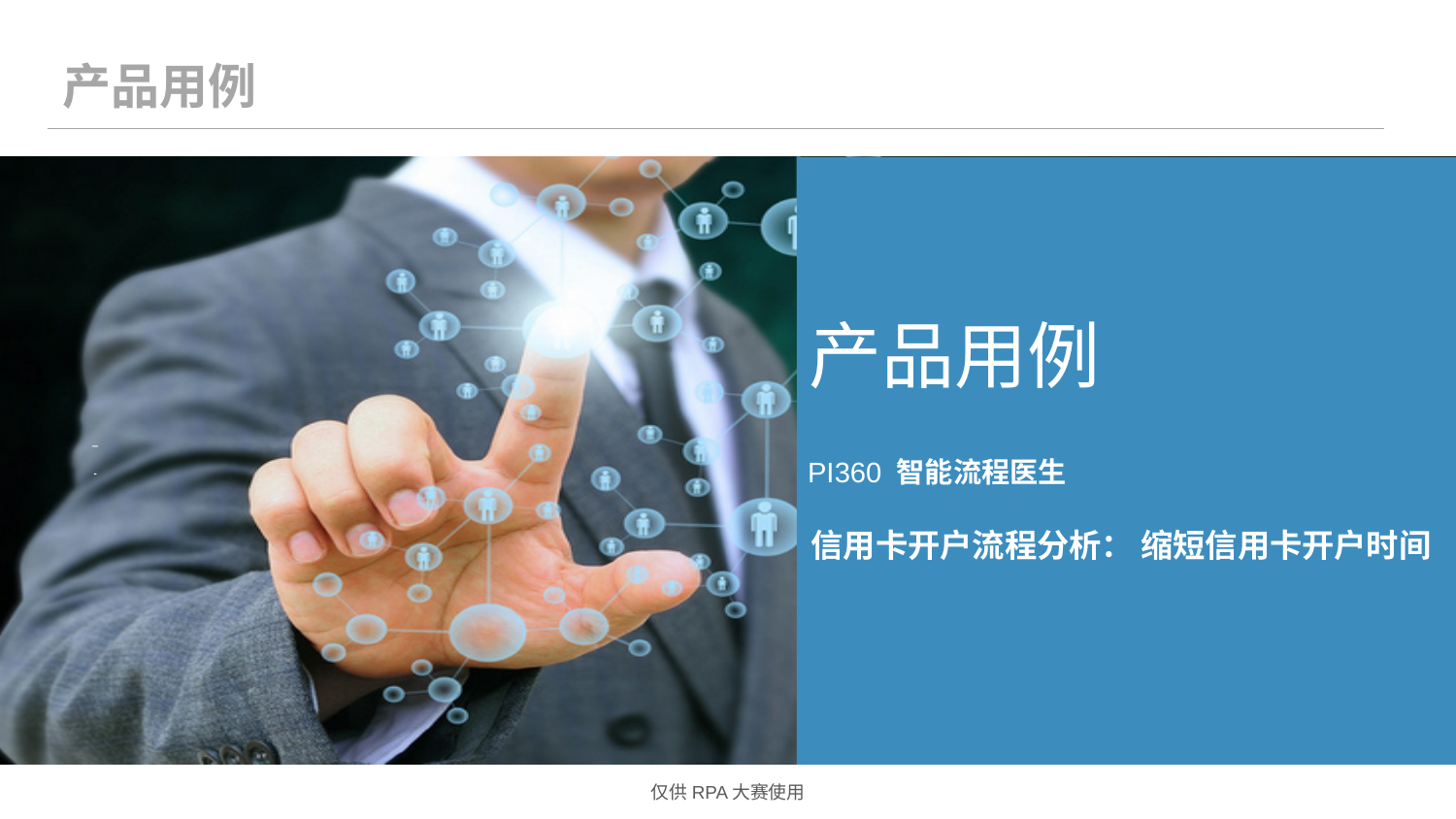

产品用例

产品用例
PI360 智能流程医生
信用卡开户流程分析： 缩短信用卡开户时间